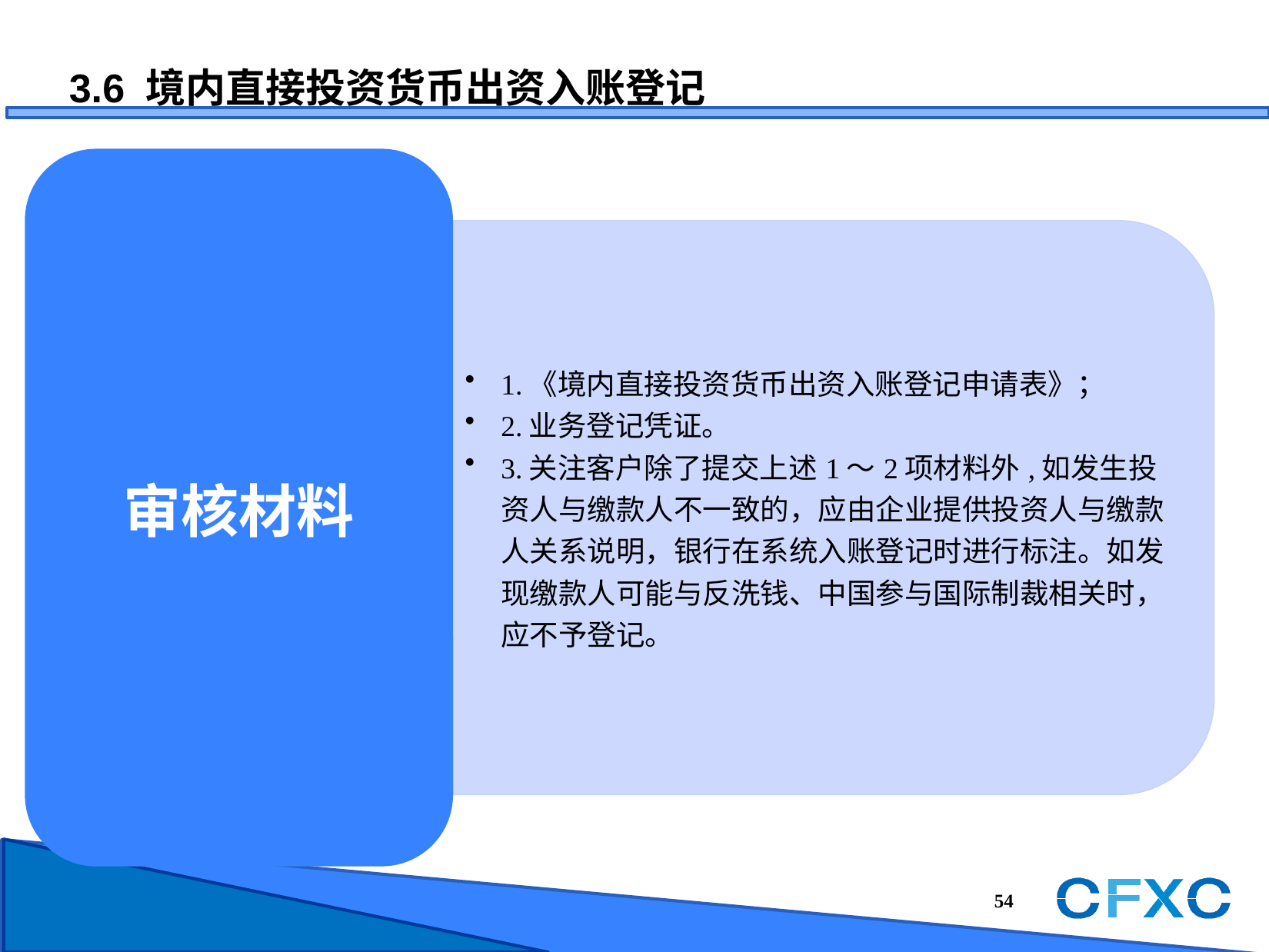

3.6 境内直接投资货币出资入账登记
审核材料
1.《境内直接投资货币出资入账登记申请表》；
2.业务登记凭证。
3.关注客户除了提交上述1～2项材料外,如发生投资人与缴款人不一致的，应由企业提供投资人与缴款人关系说明，银行在系统入账登记时进行标注。如发现缴款人可能与反洗钱、中国参与国际制裁相关时，应不予登记。
54